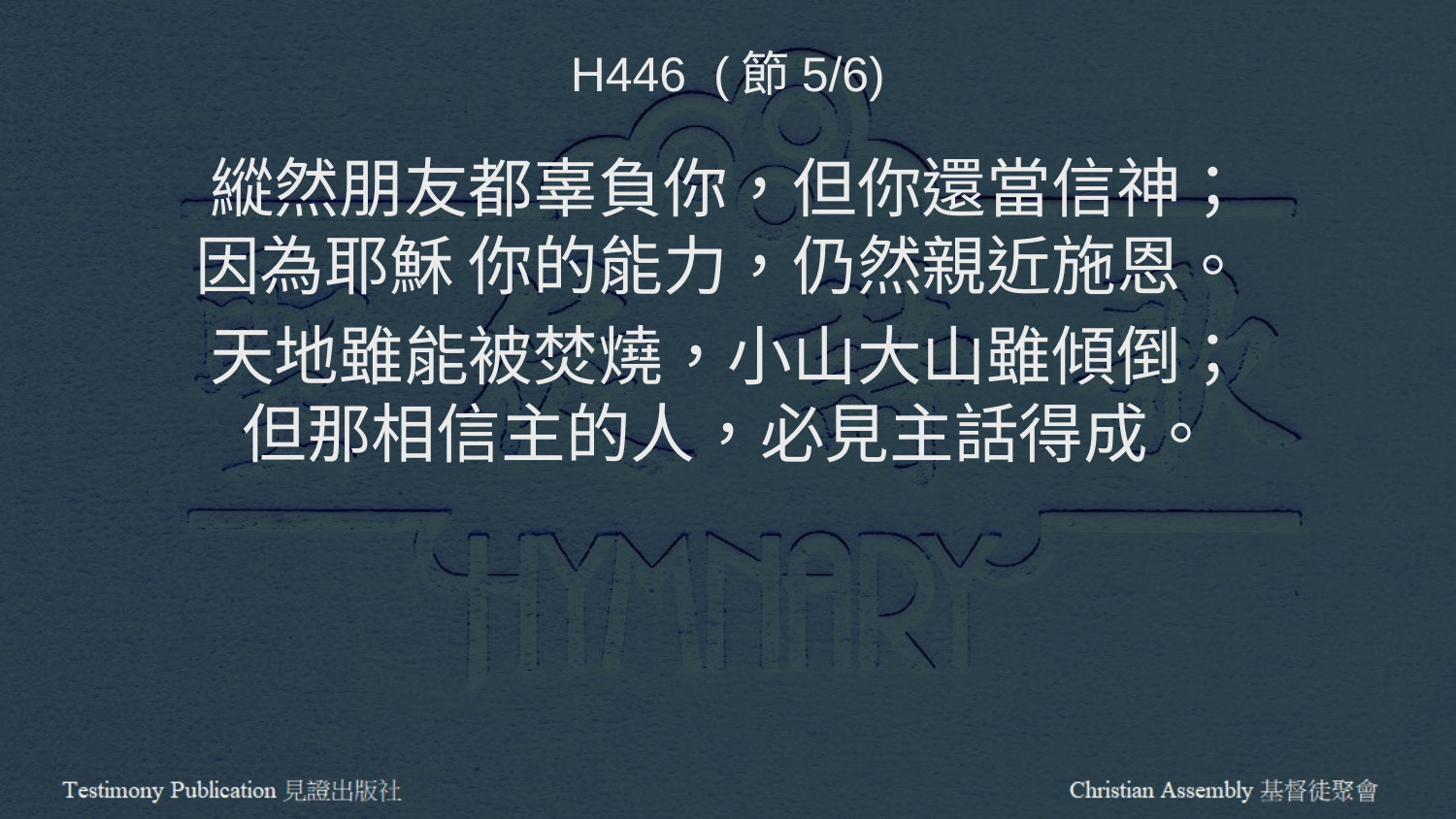

H446  (節5/6)

縱然朋友都辜負你，但你還當信神；
因為耶穌 你的能力，仍然親近施恩。
天地雖能被焚燒，小山大山雖傾倒；
但那相信主的人，必見主話得成。